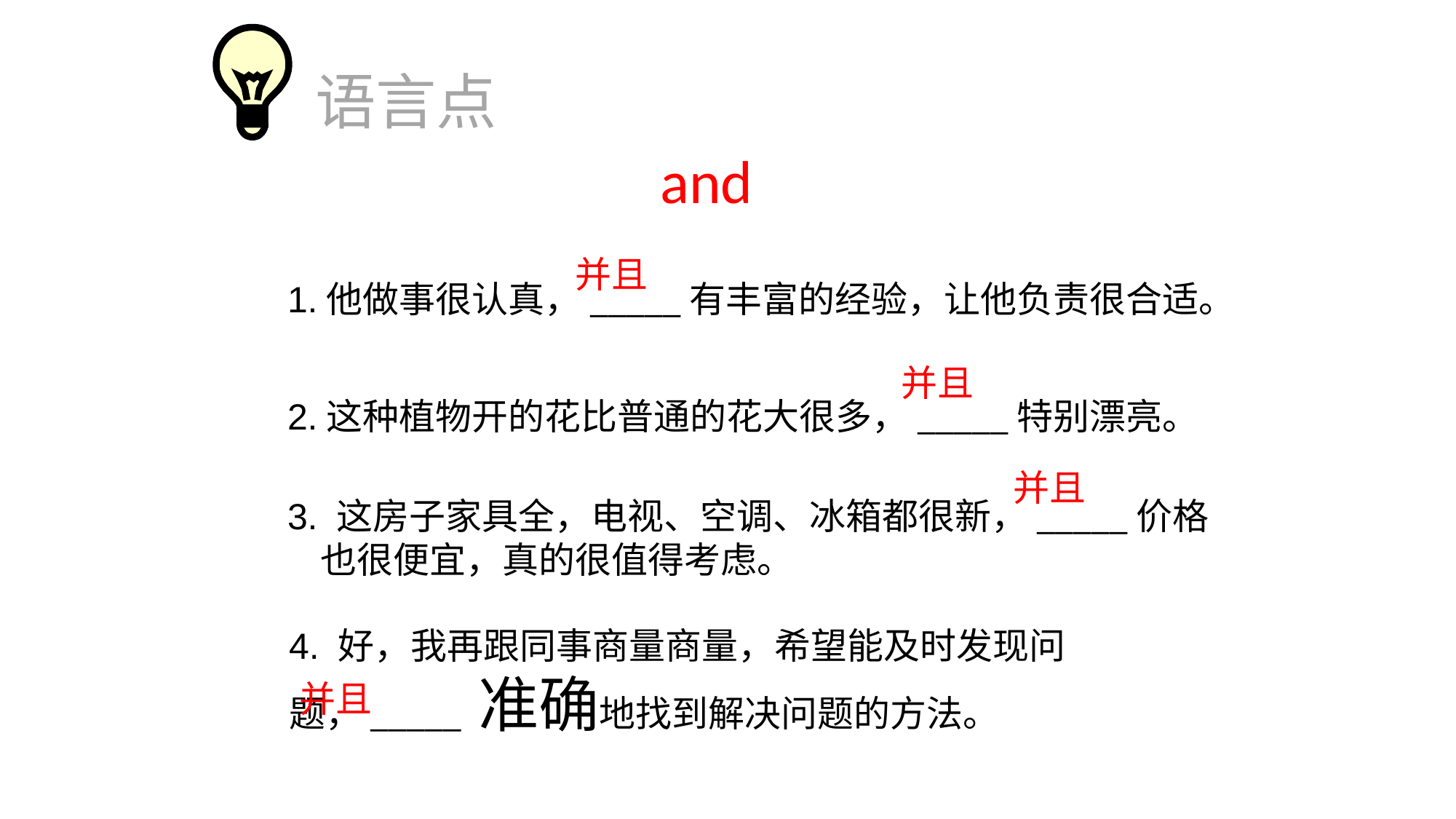

语言点
and
并且
1.他做事很认真，_____有丰富的经验，让他负责很合适。
并且
2.这种植物开的花比普通的花大很多，_____特别漂亮。
并且
3. 这房子家具全，电视、空调、冰箱都很新，_____价格
   也很便宜，真的很值得考虑。
4. 好，我再跟同事商量商量，希望能及时发现问题，_____ 准确地找到解决问题的方法。
并且